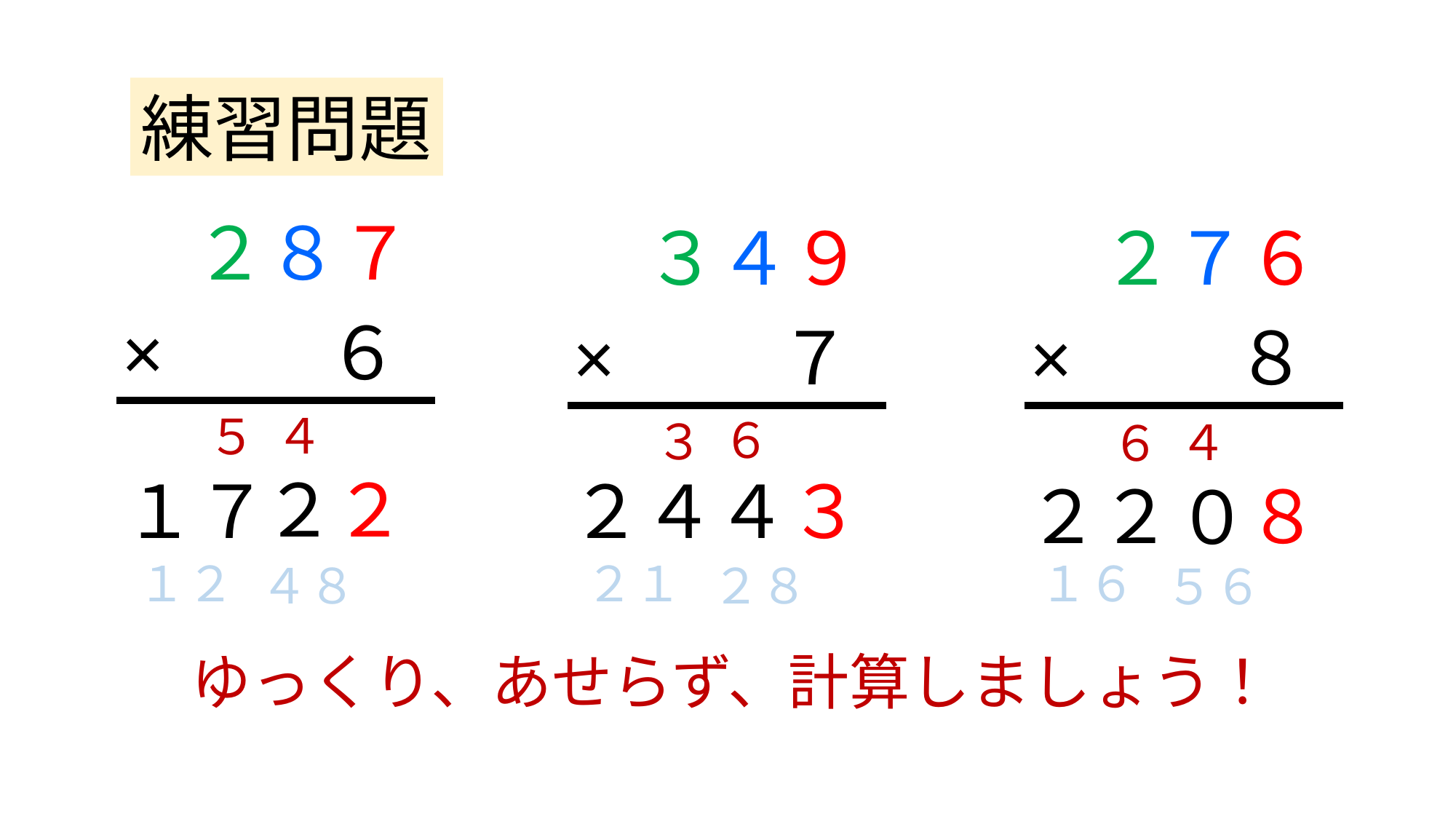

練習問題
２８７
３４９
２７６
×　　６
×　　７
×　　８
４
５
６
３
４
６
２
２
２４
１７
３
４
２２
８
０
１２
２１
１６
４８
２８
５６
ゆっくり、あせらず、計算しましょう！